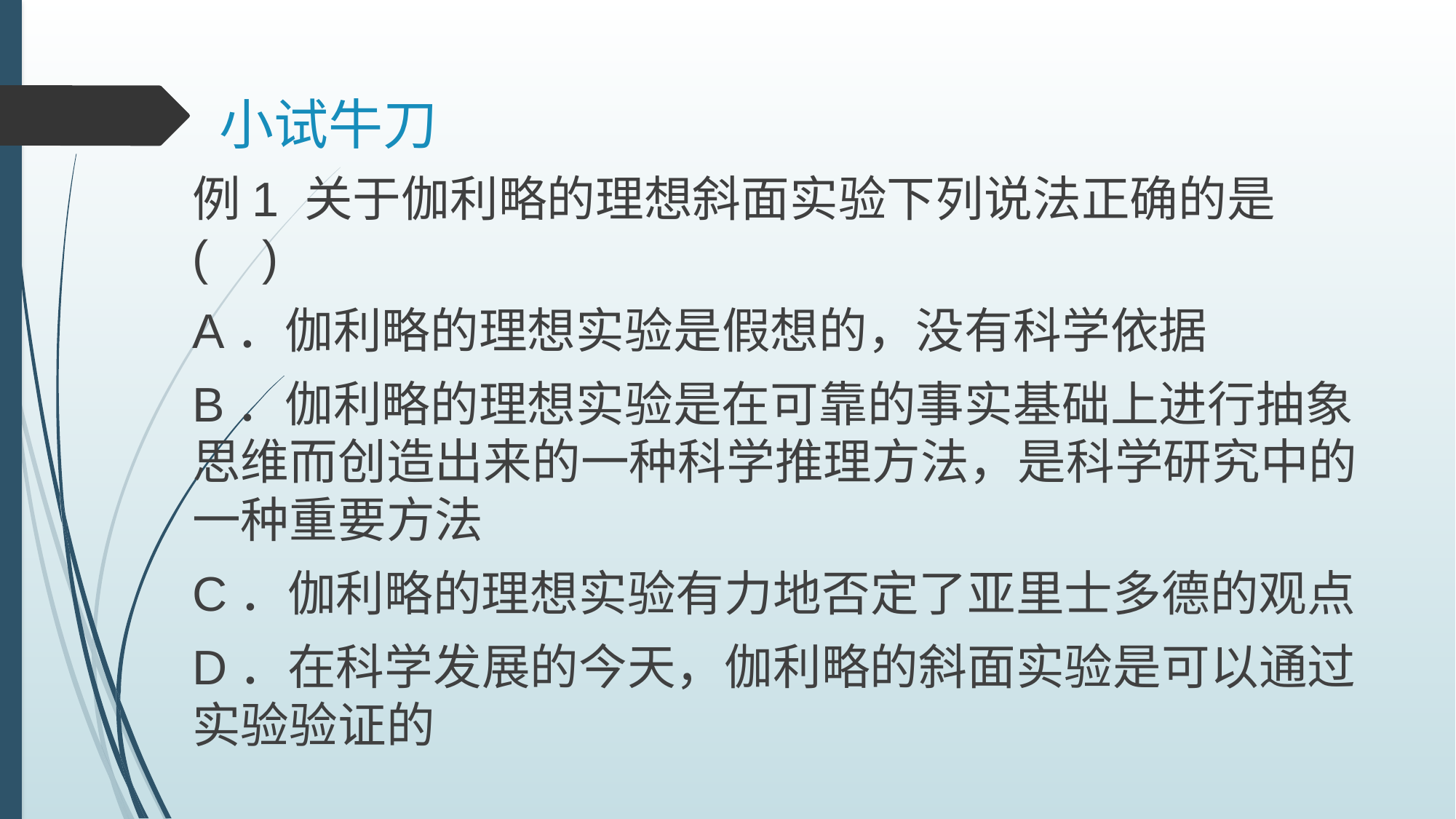

小试牛刀
例1 关于伽利略的理想斜面实验下列说法正确的是(    )
A．伽利略的理想实验是假想的，没有科学依据
B．伽利略的理想实验是在可靠的事实基础上进行抽象思维而创造出来的一种科学推理方法，是科学研究中的一种重要方法
C．伽利略的理想实验有力地否定了亚里士多德的观点
D．在科学发展的今天，伽利略的斜面实验是可以通过实验验证的